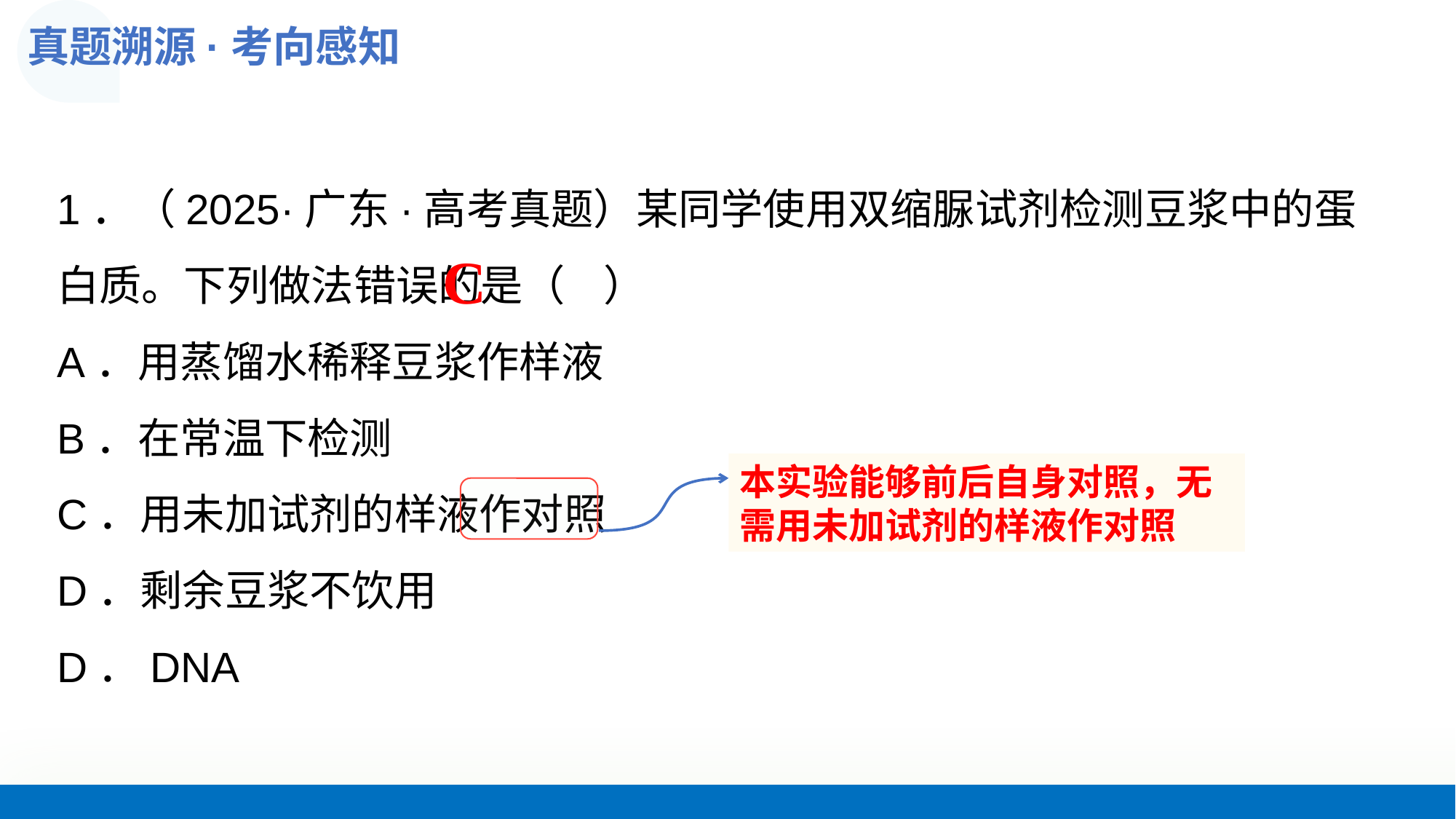

真题溯源·考向感知
1．（2025·广东·高考真题）某同学使用双缩脲试剂检测豆浆中的蛋白质。下列做法错误的是（    ）
A．用蒸馏水稀释豆浆作样液
B．在常温下检测
C．用未加试剂的样液作对照
D．剩余豆浆不饮用
D．DNA
C
本实验能够前后自身对照，无需用未加试剂的样液作对照